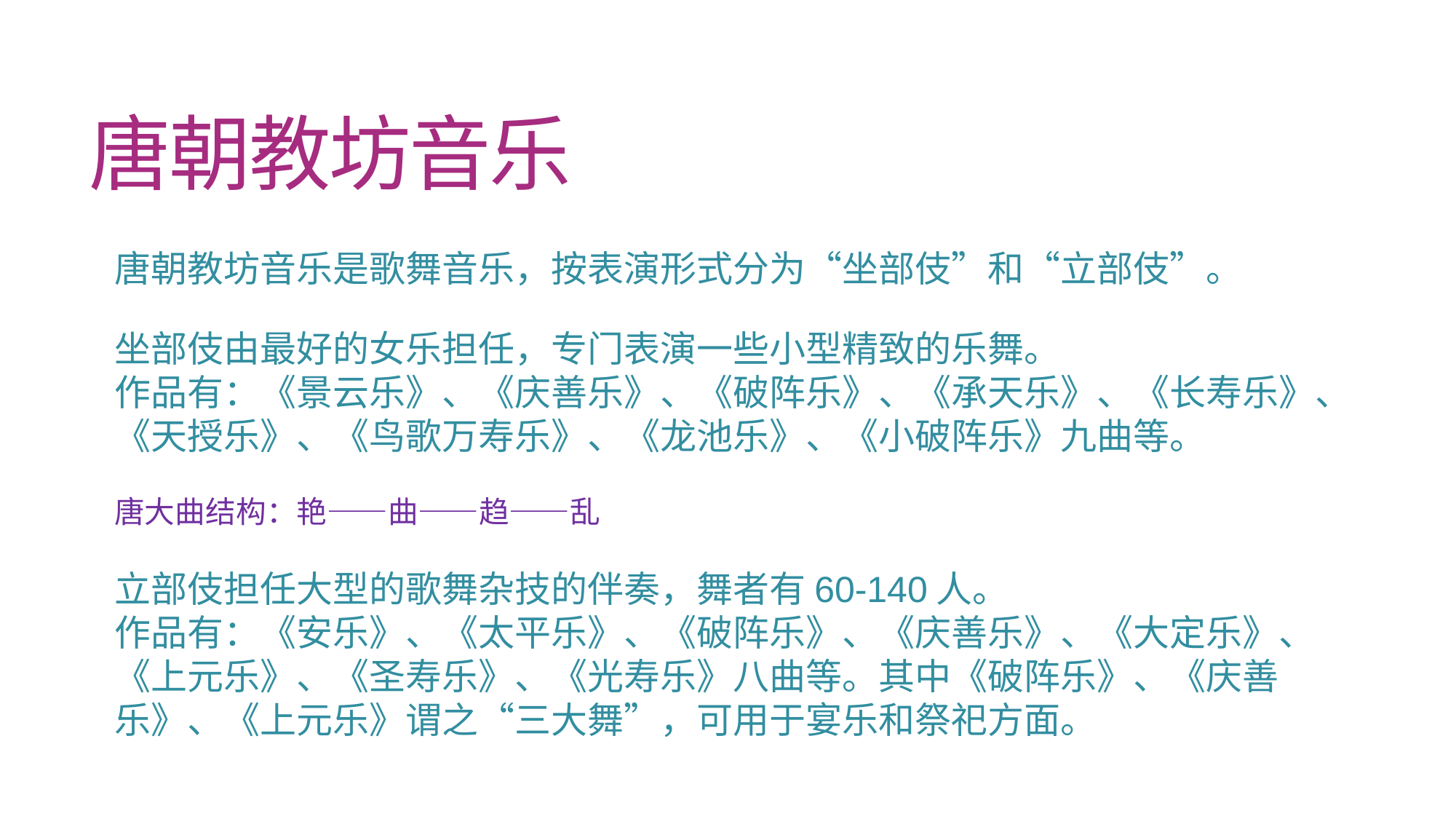

# 唐朝教坊音乐
唐朝教坊音乐是歌舞音乐，按表演形式分为“坐部伎”和“立部伎”。

坐部伎由最好的女乐担任，专门表演一些小型精致的乐舞。
作品有：《景云乐》、《庆善乐》、《破阵乐》、《承天乐》、《长寿乐》、《天授乐》、《鸟歌万寿乐》、《龙池乐》、《小破阵乐》九曲等。

唐大曲结构：艳——曲——趋——乱

立部伎担任大型的歌舞杂技的伴奏，舞者有60-140人。
作品有：《安乐》、《太平乐》、《破阵乐》、《庆善乐》、《大定乐》、《上元乐》、《圣寿乐》、《光寿乐》八曲等。其中《破阵乐》、《庆善乐》、《上元乐》谓之“三大舞”，可用于宴乐和祭祀方面。